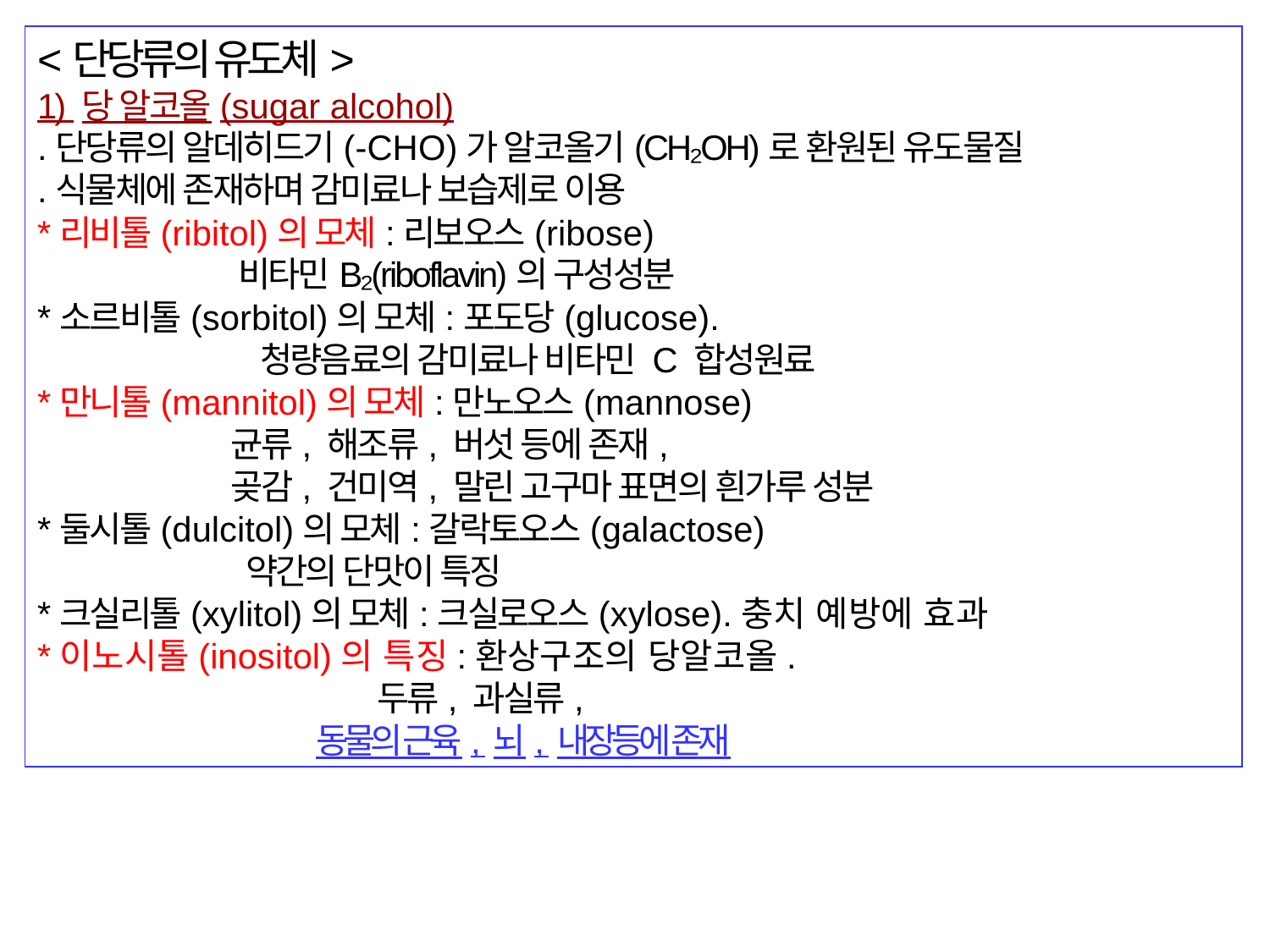

<단당류의 유도체>
1) 당 알코올(sugar alcohol)
.단당류의 알데히드기(-CHO)가 알코올기(CH₂OH)로 환원된 유도물질
.식물체에 존재하며 감미료나 보습제로 이용
*리비톨(ribitol)의 모체:리보오스(ribose)
                          비타민B₂(riboflavin)의 구성성분
*소르비톨(sorbitol)의 모체:포도당(glucose).
                             청량음료의 감미료나 비타민 C 합성원료
*만니톨(mannitol)의 모체:만노오스(mannose)
                         균류, 해조류, 버섯 등에 존재,
                         곶감, 건미역, 말린 고구마 표면의 흰가루 성분
*둘시톨(dulcitol)의 모체:갈락토오스(galactose)
                           약간의 단맛이 특징
*크실리톨(xylitol)의 모체:크실로오스(xylose).충치 예방에 효과
*이노시톨(inositol)의 특징:환상구조의 당알코올.
                                             두류, 과실류,
                                                         동물의 근육, 뇌, 내장등에 존재